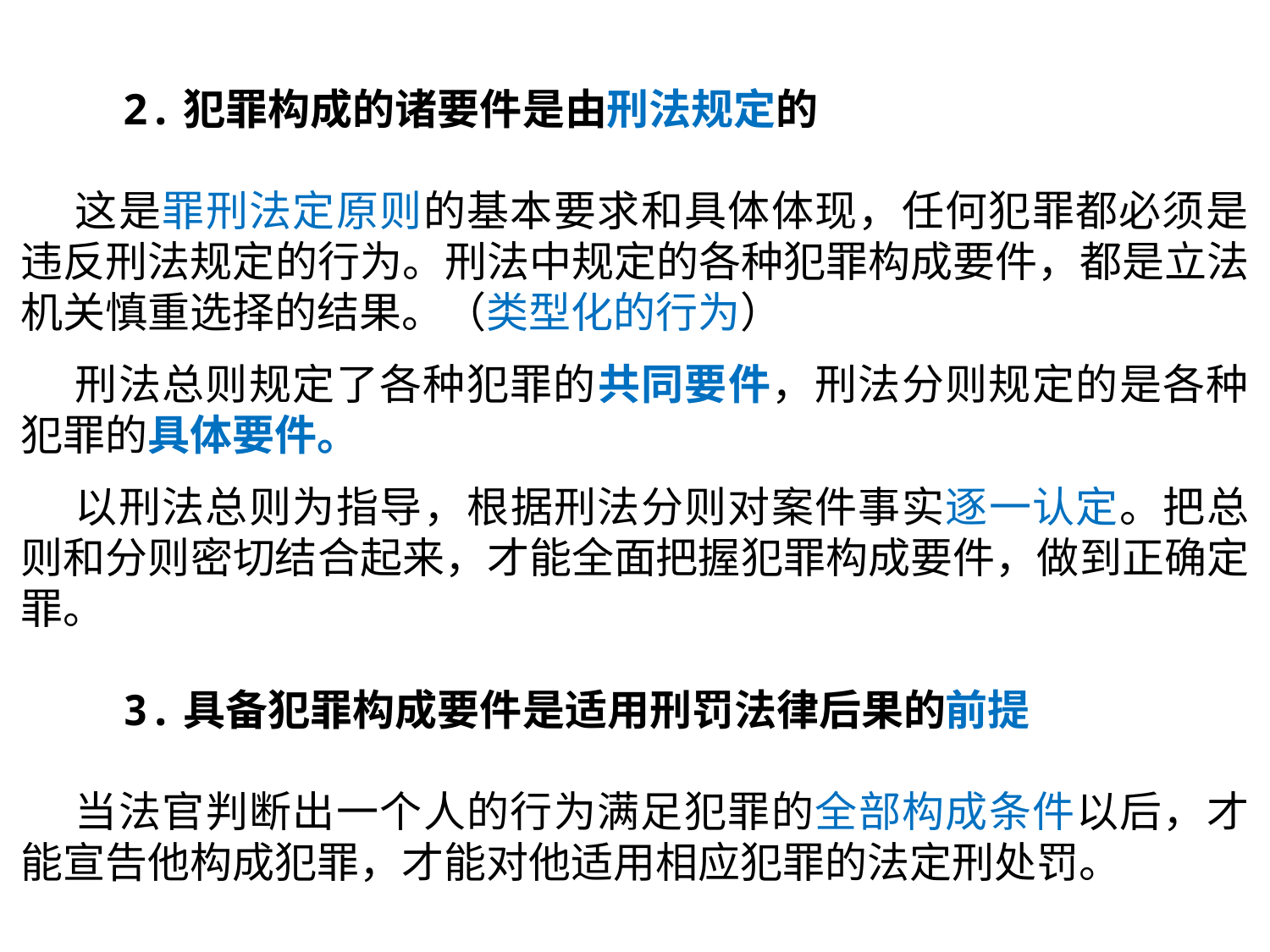

2.犯罪构成的诸要件是由刑法规定的

    这是罪刑法定原则的基本要求和具体体现，任何犯罪都必须是违反刑法规定的行为。刑法中规定的各种犯罪构成要件，都是立法机关慎重选择的结果。（类型化的行为）

    刑法总则规定了各种犯罪的共同要件，刑法分则规定的是各种犯罪的具体要件。

    以刑法总则为指导，根据刑法分则对案件事实逐一认定。把总则和分则密切结合起来，才能全面把握犯罪构成要件，做到正确定罪。

    3.具备犯罪构成要件是适用刑罚法律后果的前提

    当法官判断出一个人的行为满足犯罪的全部构成条件以后，才能宣告他构成犯罪，才能对他适用相应犯罪的法定刑处罚。